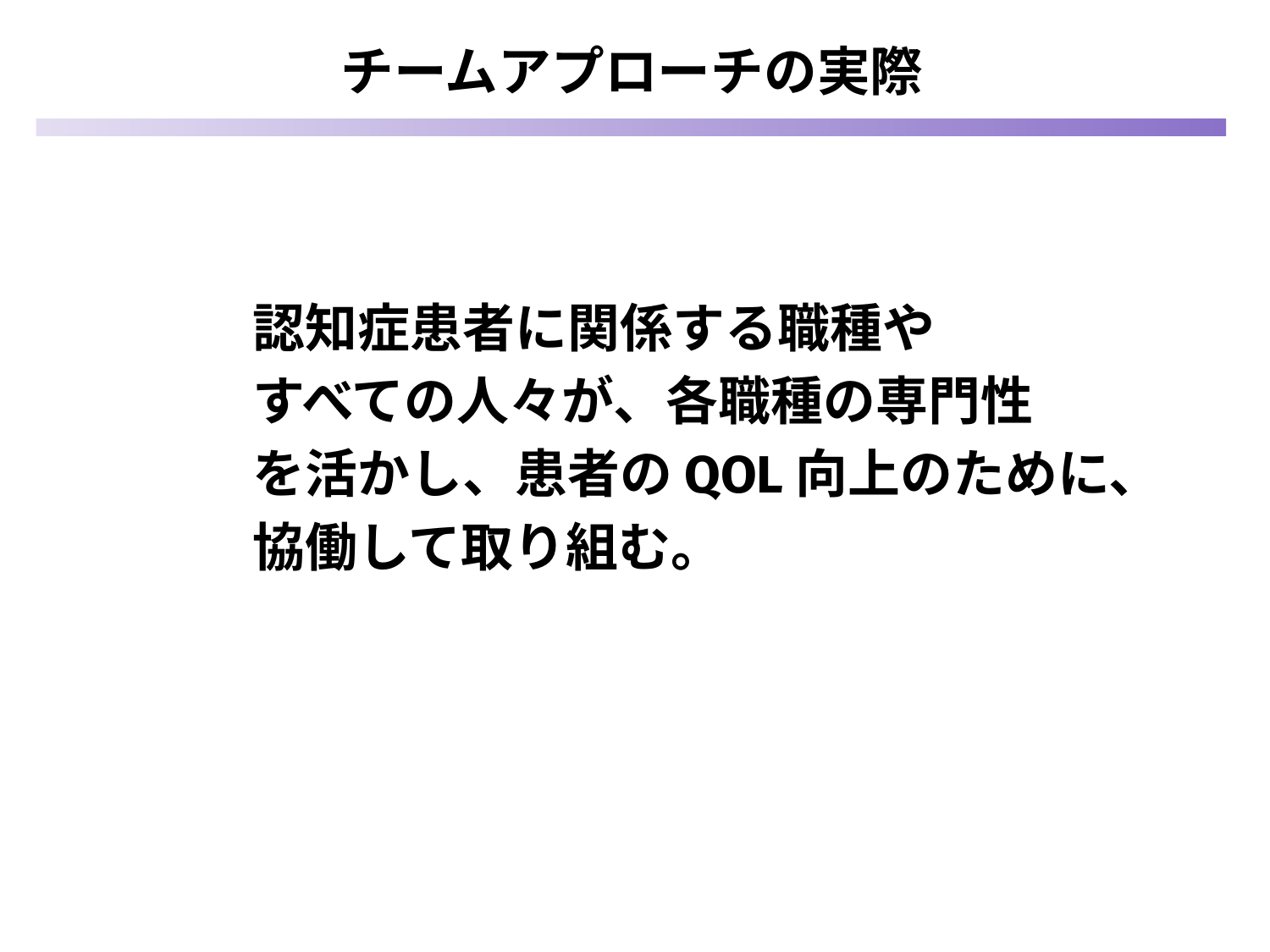

チームアプローチの実際

認知症患者に関係する職種や
すべての人々が、各職種の専門性
を活かし、患者のQOL向上のために、
協働して取り組む。